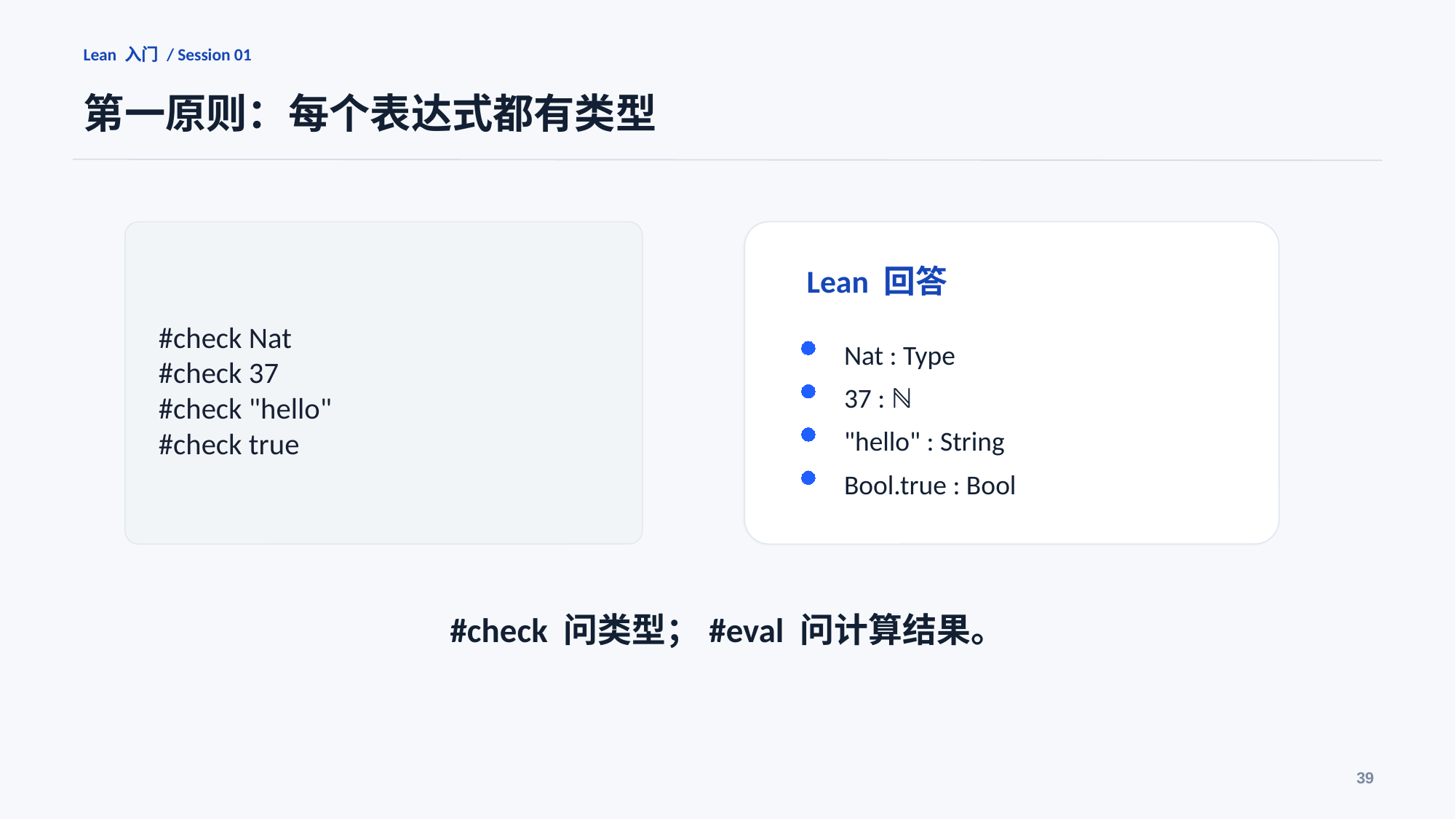

Lean 入门 / Session 01
第一原则：每个表达式都有类型

#check Nat
#check 37
#check "hello"
#check true
Lean 回答
Nat : Type

37 : ℕ

"hello" : String

Bool.true : Bool

#check 问类型；#eval 问计算结果。
39